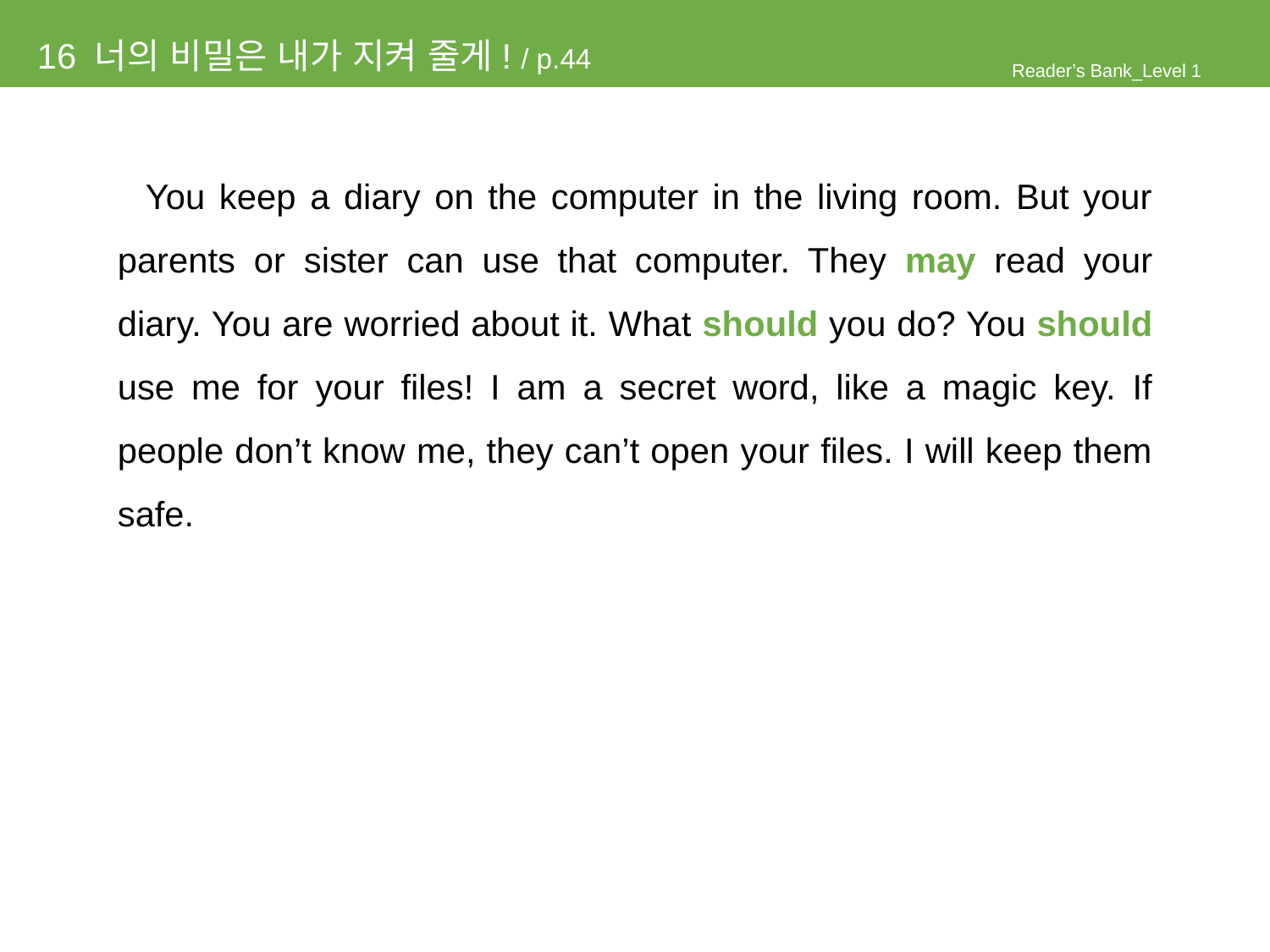

# 16 너의 비밀은 내가 지켜 줄게! / p.44
Reader’s Bank_Level 1

  You keep a diary on the computer in the living room. But your parents or sister can use that computer. They may read your diary. You are worried about it. What should you do? You should use me for your files! I am a secret word, like a magic key. If people don’t know me, they can’t open your files. I will keep them safe.